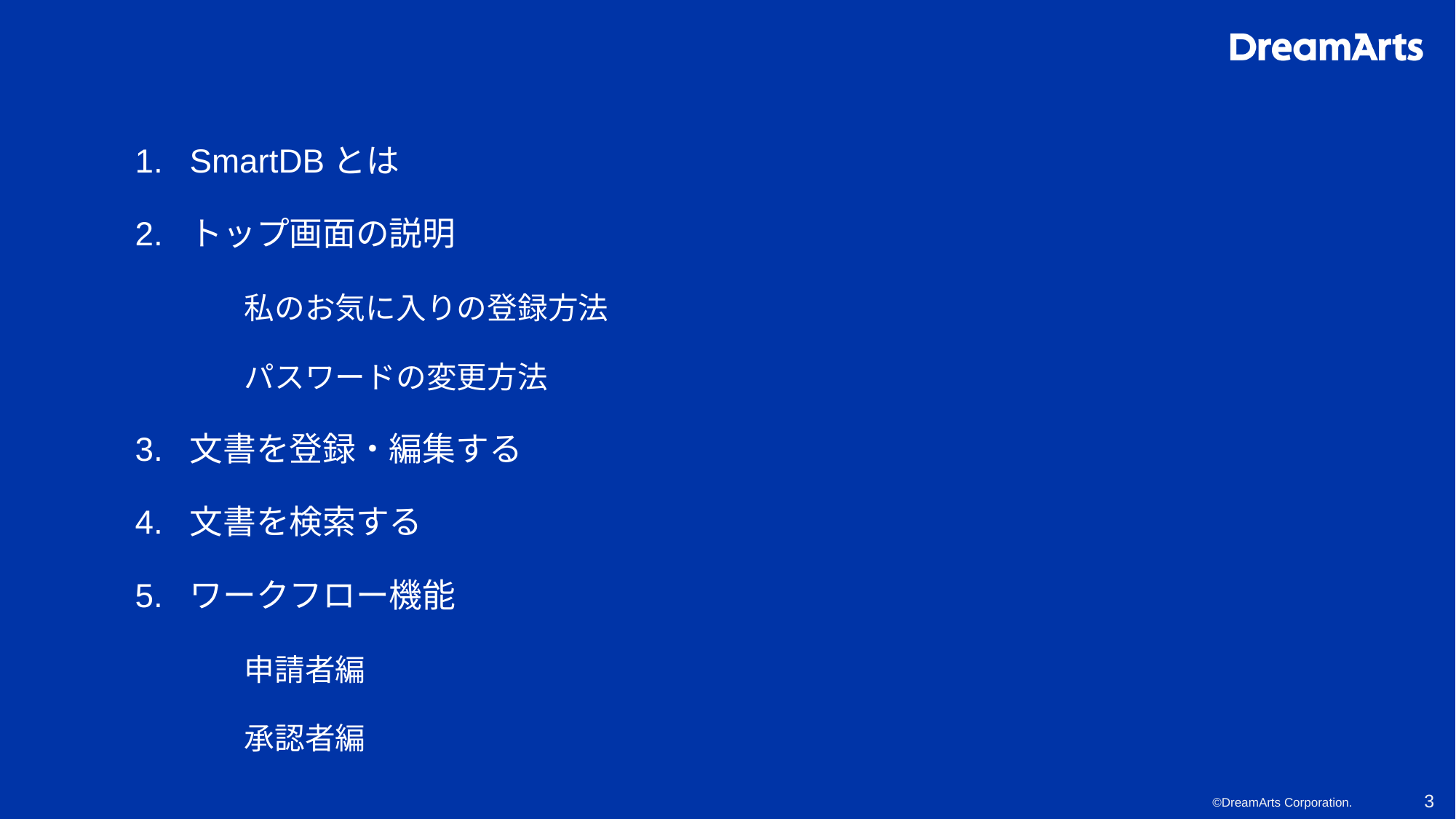

SmartDBとは
トップ画面の説明
	私のお気に入りの登録方法
	パスワードの変更方法
文書を登録・編集する
文書を検索する
ワークフロー機能
	申請者編
	承認者編
3